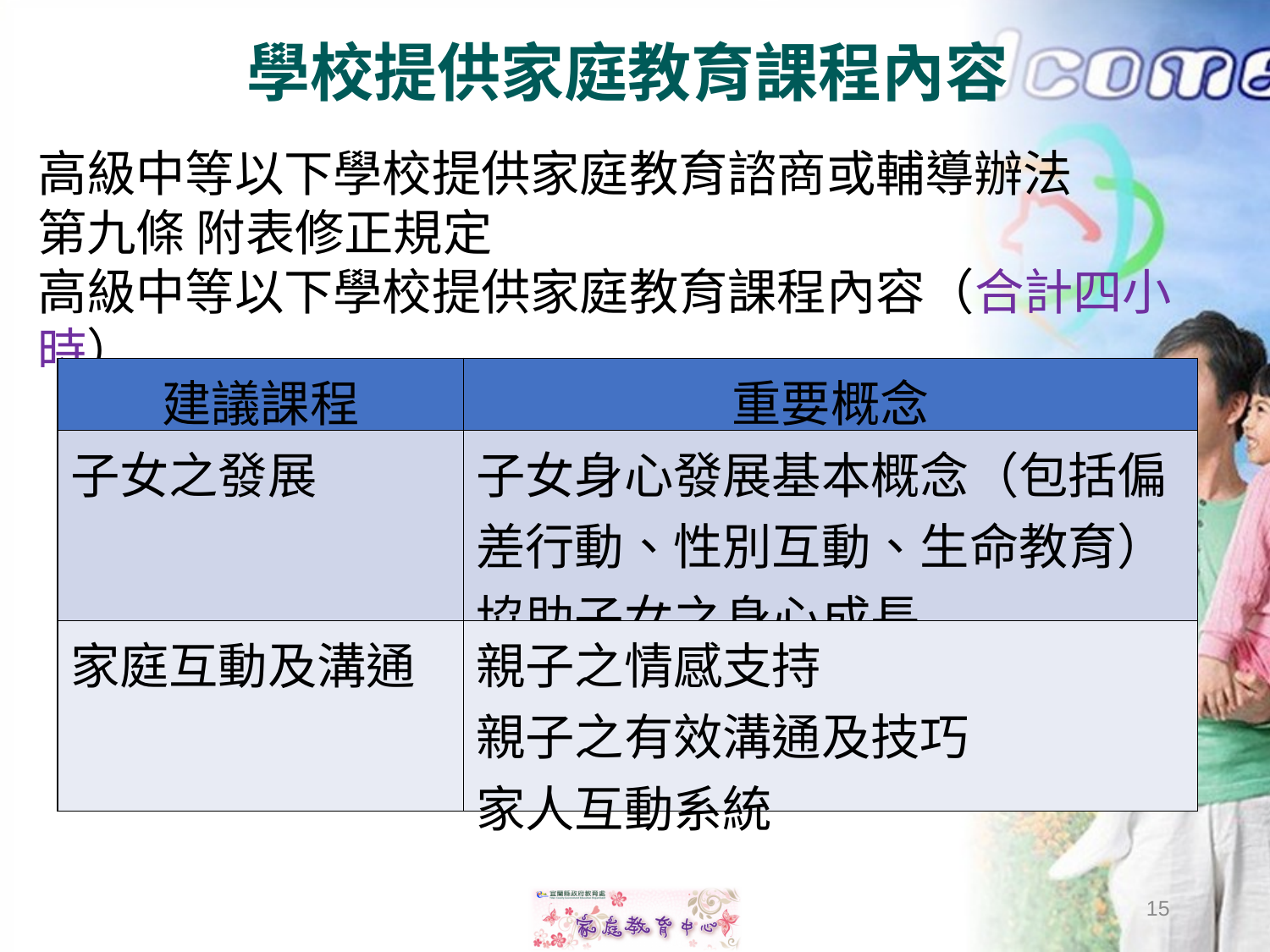

學校提供家庭教育課程內容
高級中等以下學校提供家庭教育諮商或輔導辦法
第九條 附表修正規定
高級中等以下學校提供家庭教育課程內容（合計四小時）
| 建議課程 | 重要概念 |
| --- | --- |
| 子女之發展 | 子女身心發展基本概念（包括偏差行動、性別互動、生命教育） 協助子女之身心成長 |
| 家庭互動及溝通 | 親子之情感支持 親子之有效溝通及技巧 家人互動系統 |
15